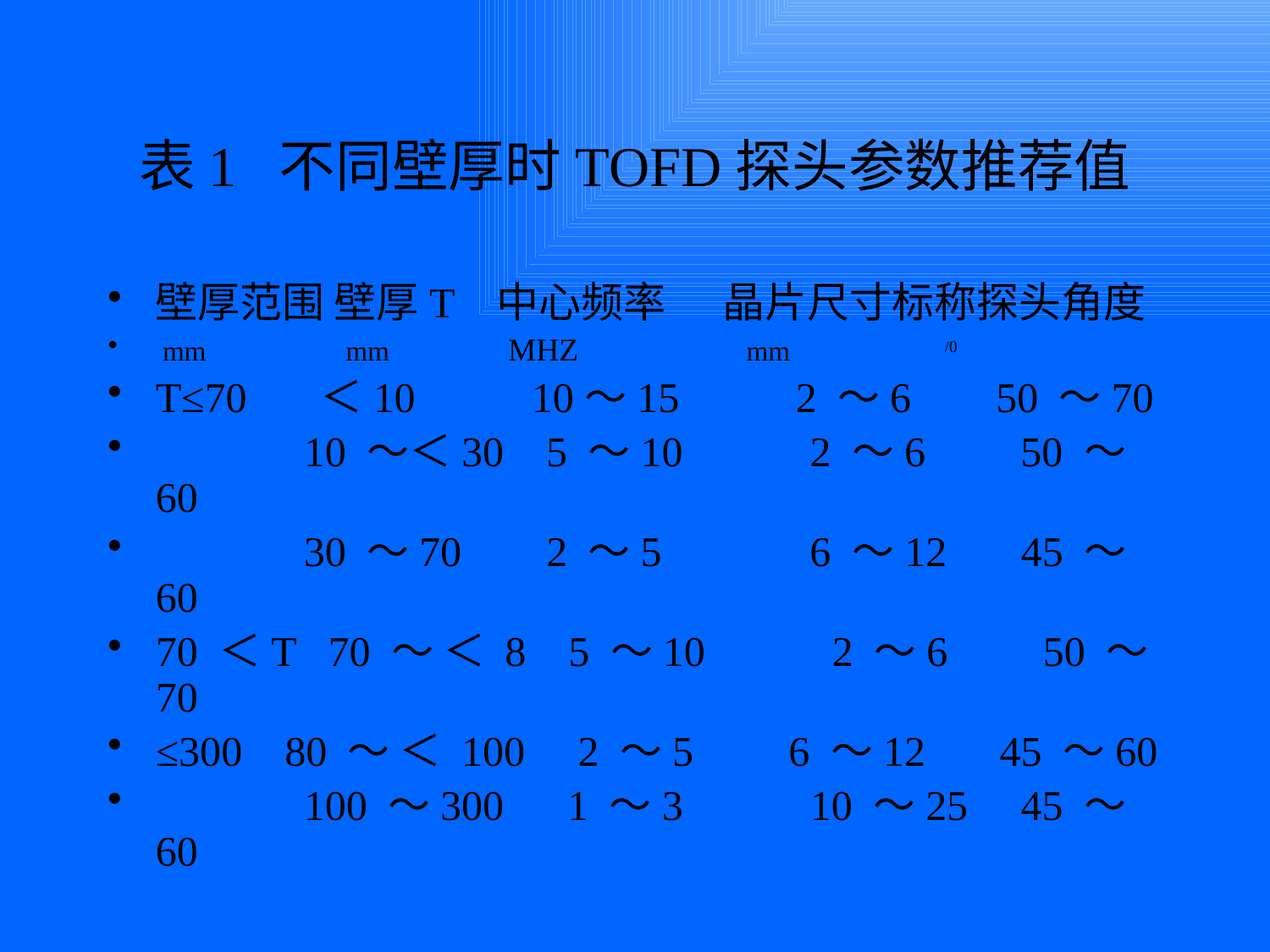

# 表1  不同壁厚时TOFD探头参数推荐值
壁厚范围 壁厚T   中心频率      晶片尺寸标称探头角度
 mm                    mm                 MHZ                     mm                       /0
T≤70      ＜10           10～15           2 ～6        50 ～70
              10 ～＜30    5 ～10            2 ～6         50 ～60
              30 ～70        2 ～5              6 ～12       45 ～60
70 ＜T   70 ～ ＜ 8    5 ～10            2 ～6         50 ～70
≤300    80 ～ ＜ 100     2 ～5         6 ～12       45 ～60
              100 ～300      1 ～3            10 ～25     45 ～60